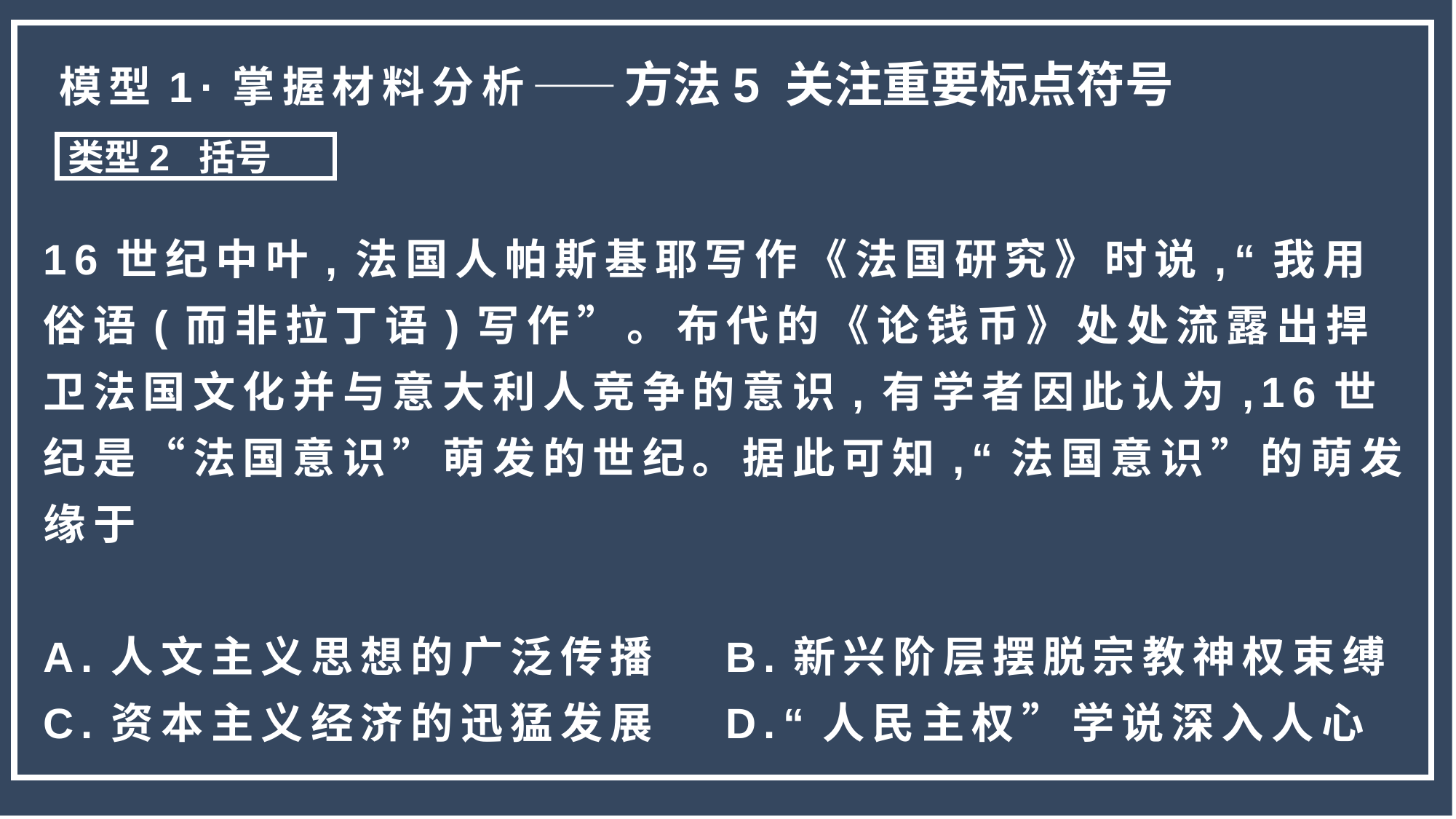

模型1·掌握材料分析——方法5 关注重要标点符号

类型2  括号
16世纪中叶,法国人帕斯基耶写作《法国研究》时说,“我用俗语(而非拉丁语)写作”。布代的《论钱币》处处流露出捍卫法国文化并与意大利人竞争的意识,有学者因此认为,16世纪是“法国意识”萌发的世纪。据此可知,“法国意识”的萌发缘于

A.人文主义思想的广泛传播	 B.新兴阶层摆脱宗教神权束缚
C.资本主义经济的迅猛发展	 D.“人民主权”学说深入人心